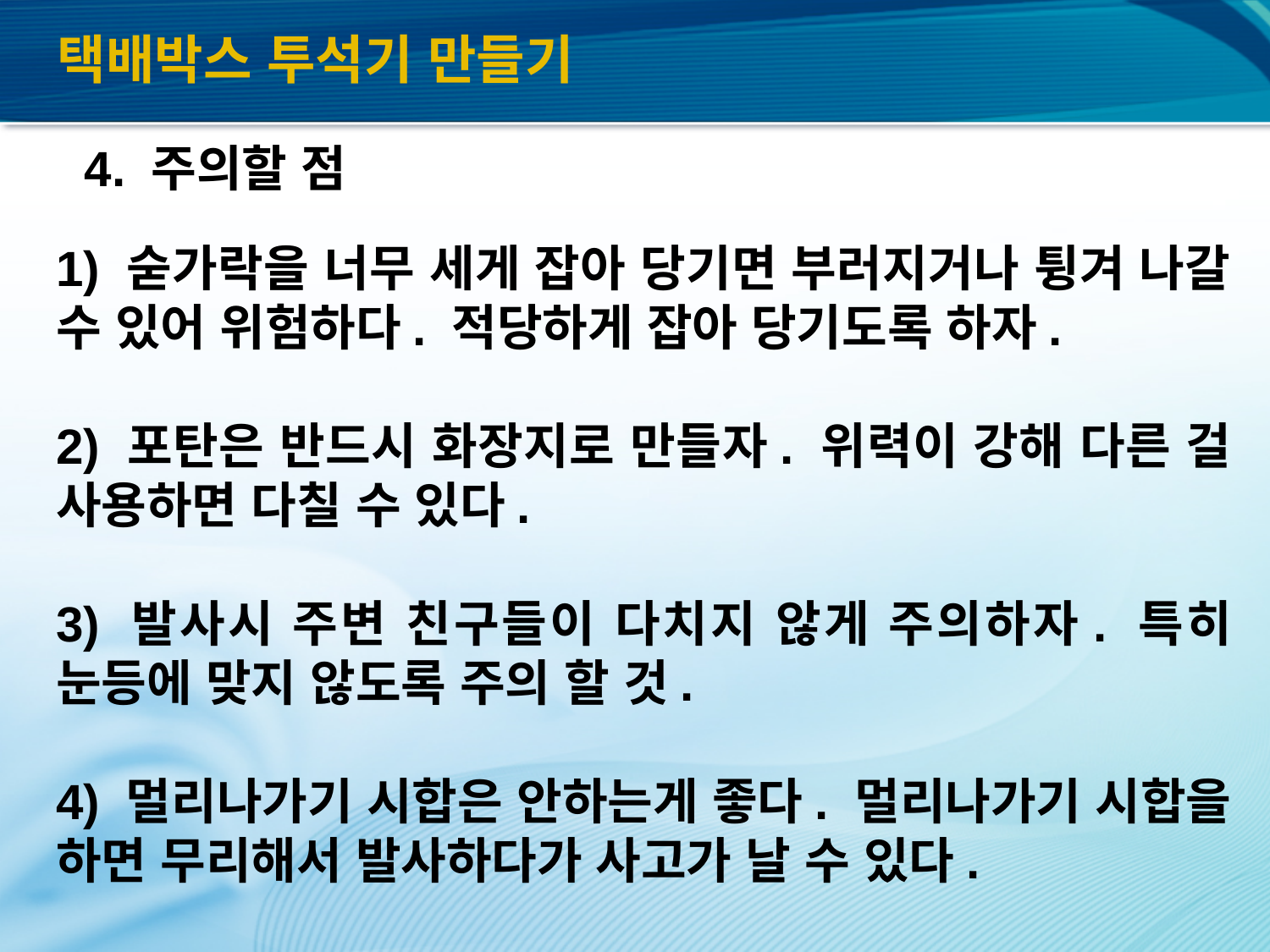

택배박스 투석기 만들기
4. 주의할 점
1) 숟가락을 너무 세게 잡아 당기면 부러지거나 튕겨 나갈 수 있어 위험하다. 적당하게 잡아 당기도록 하자.

2) 포탄은 반드시 화장지로 만들자. 위력이 강해 다른 걸 사용하면 다칠 수 있다.

3) 발사시 주변 친구들이 다치지 않게 주의하자. 특히 눈등에 맞지 않도록 주의 할 것.

4) 멀리나가기 시합은 안하는게 좋다. 멀리나가기 시합을 하면 무리해서 발사하다가 사고가 날 수 있다.